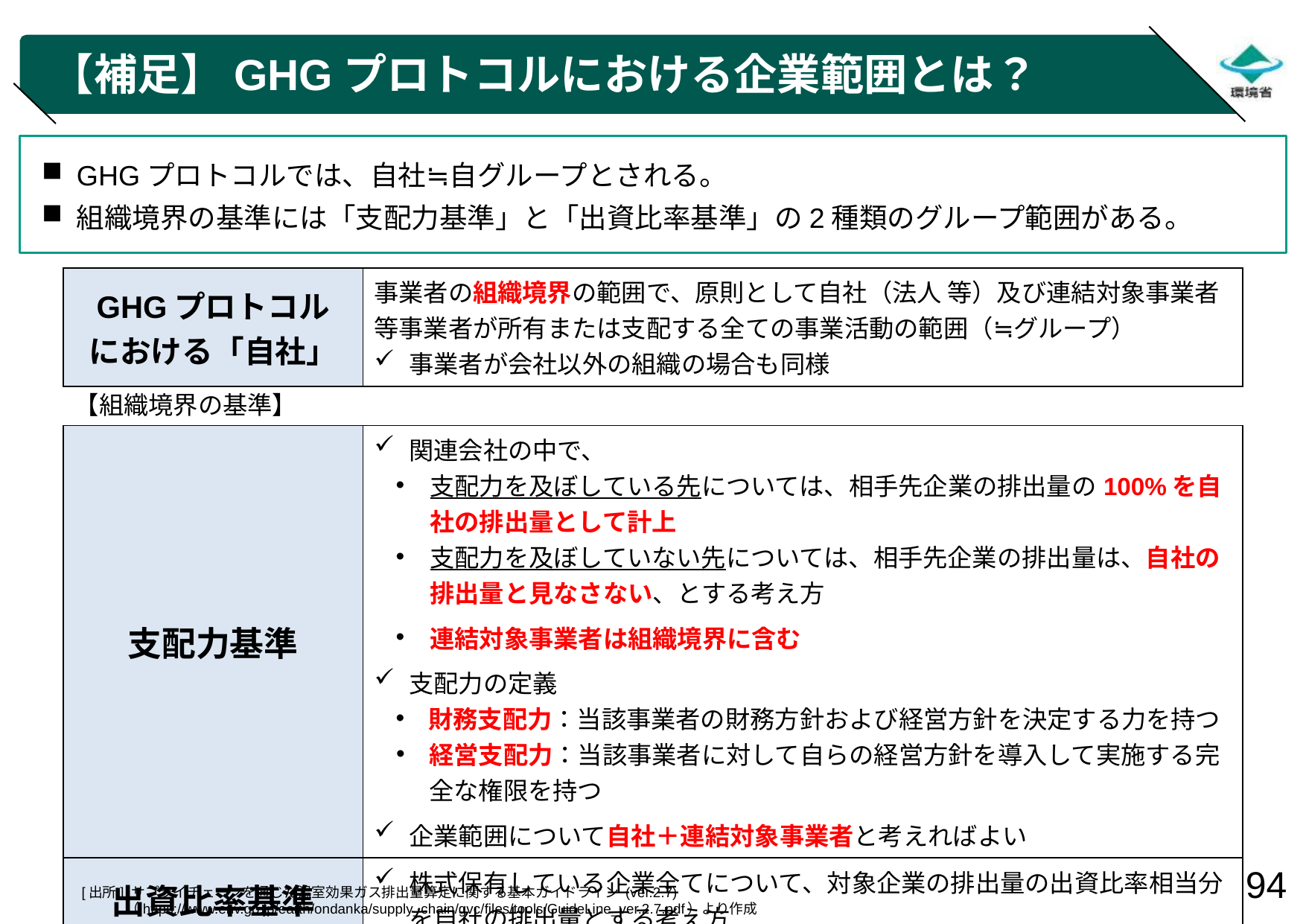

# 【補足】GHGプロトコルにおける企業範囲とは？
GHGプロトコルでは、自社≒自グループとされる。
組織境界の基準には「支配力基準」と「出資比率基準」の2種類のグループ範囲がある。
| GHGプロトコル における「自社」 | 事業者の組織境界の範囲で、原則として自社（法人 等）及び連結対象事業者等事業者が所有または支配する全ての事業活動の範囲（≒グループ） 事業者が会社以外の組織の場合も同様 |
| --- | --- |
【組織境界の基準】
| 支配力基準 | 関連会社の中で、 支配力を及ぼしている先については、相手先企業の排出量の100%を自社の排出量として計上 支配力を及ぼしていない先については、相手先企業の排出量は、自社の排出量と見なさない、とする考え方 連結対象事業者は組織境界に含む 支配力の定義 財務支配力：当該事業者の財務方針および経営方針を決定する力を持つ 経営支配力：当該事業者に対して自らの経営方針を導入して実施する完全な権限を持つ 企業範囲について自社＋連結対象事業者と考えればよい |
| --- | --- |
| 出資比率基準 | 株式保有している企業全てについて、対象企業の排出量の出資比率相当分を自社の排出量とする考え方 |
[出所] サプライチェーンを通じた温室効果ガス排出量算定に関する基本ガイドライン (ver.2.7)
（https://www.env.go.jp/earth/ondanka/supply_chain/gvc/files/tools/GuideLine_ver.2.7.pdf）より作成